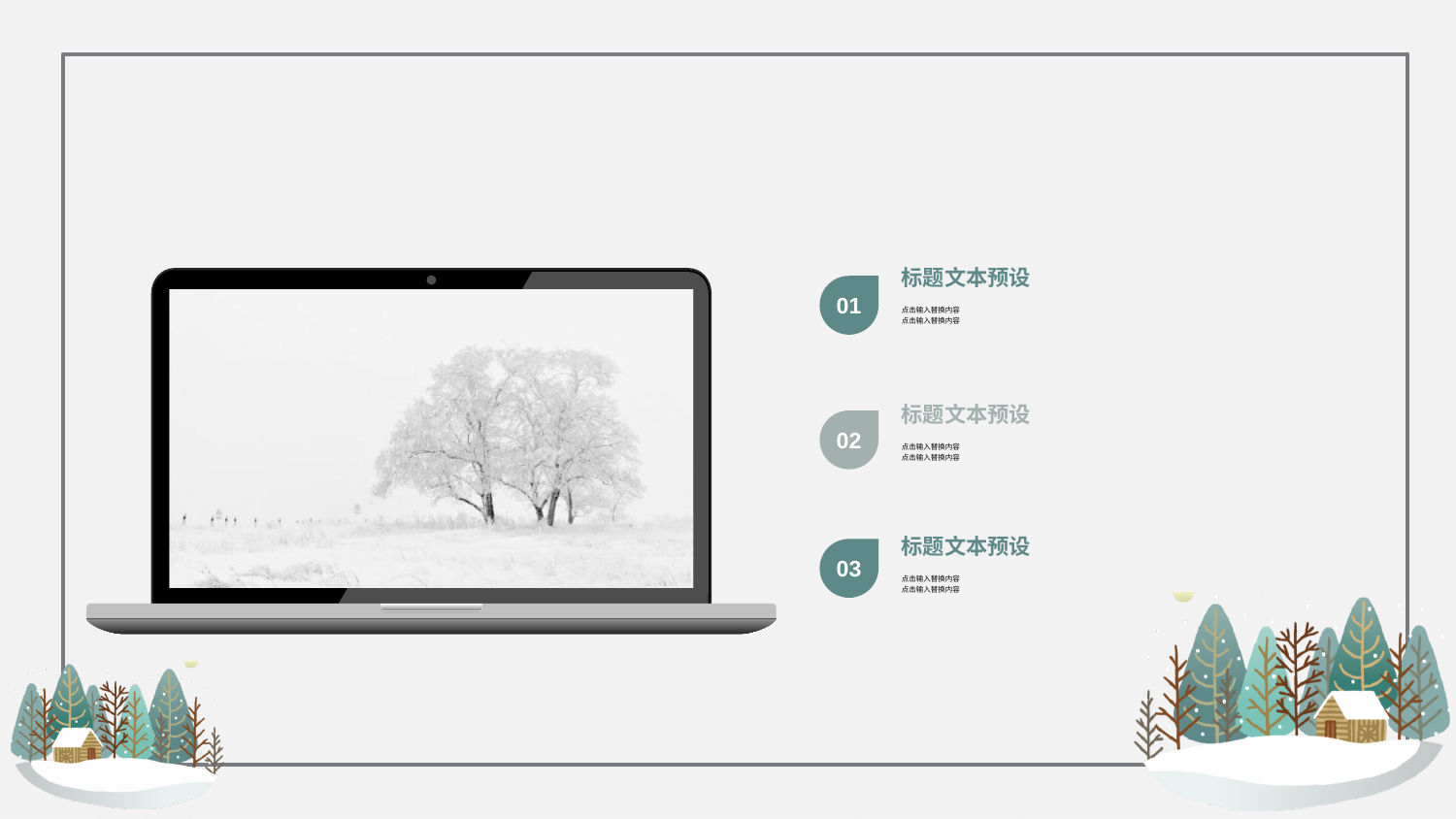

标题文本预设

01

点击输入替换内容
点击输入替换内容
标题文本预设
02
点击输入替换内容
点击输入替换内容
标题文本预设
03
点击输入替换内容
点击输入替换内容